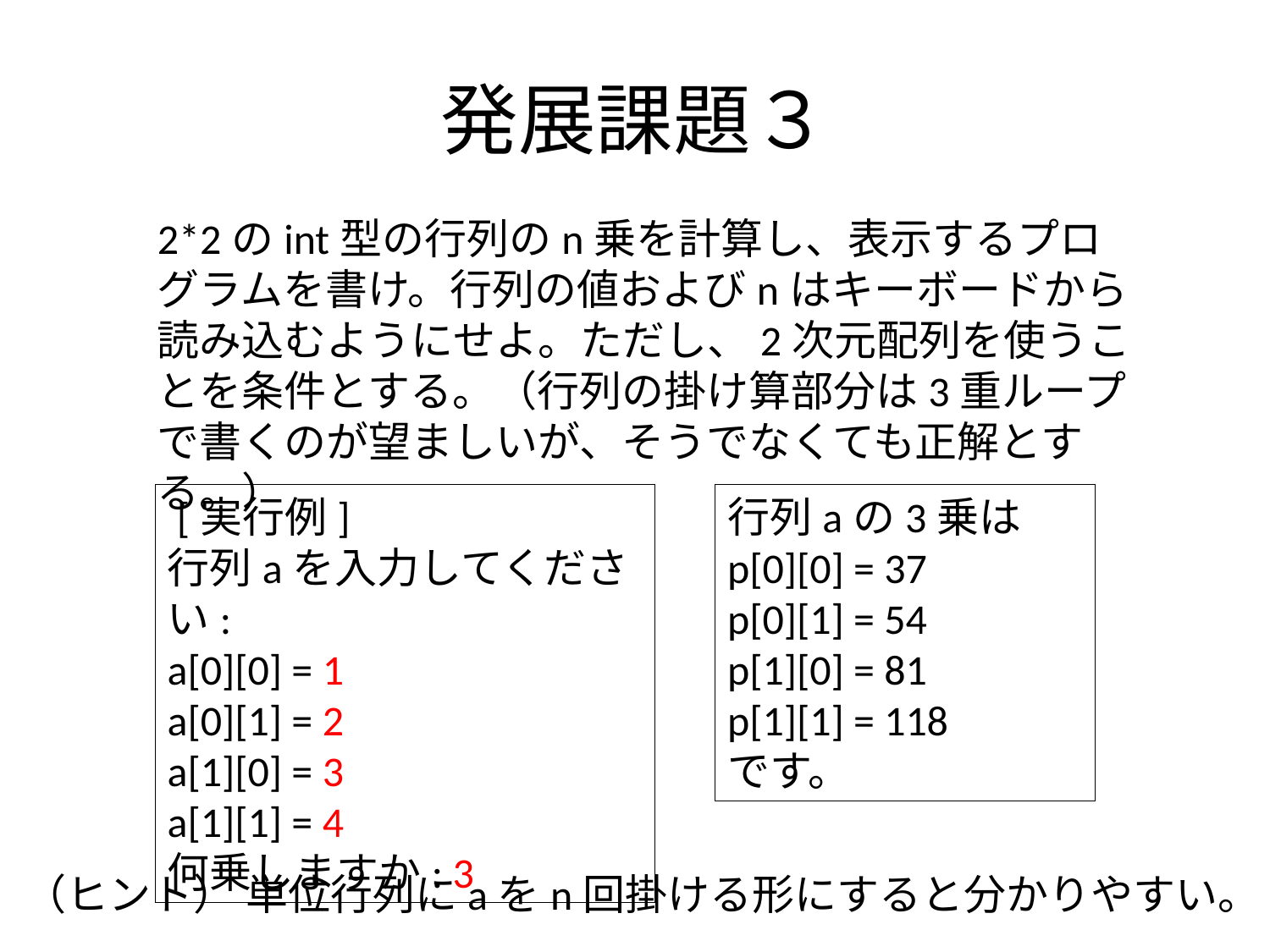

# 発展課題３
2*2のint型の行列のn乗を計算し、表示するプログラムを書け。行列の値およびnはキーボードから読み込むようにせよ。ただし、2次元配列を使うことを条件とする。（行列の掛け算部分は3重ループで書くのが望ましいが、そうでなくても正解とする。）
 [実行例]
行列aを入力してください:
a[0][0] = 1
a[0][1] = 2
a[1][0] = 3
a[1][1] = 4
何乗しますか: 3
行列aの3乗は
p[0][0] = 37
p[0][1] = 54
p[1][0] = 81
p[1][1] = 118
です。
（ヒント） 単位行列にaをn回掛ける形にすると分かりやすい。